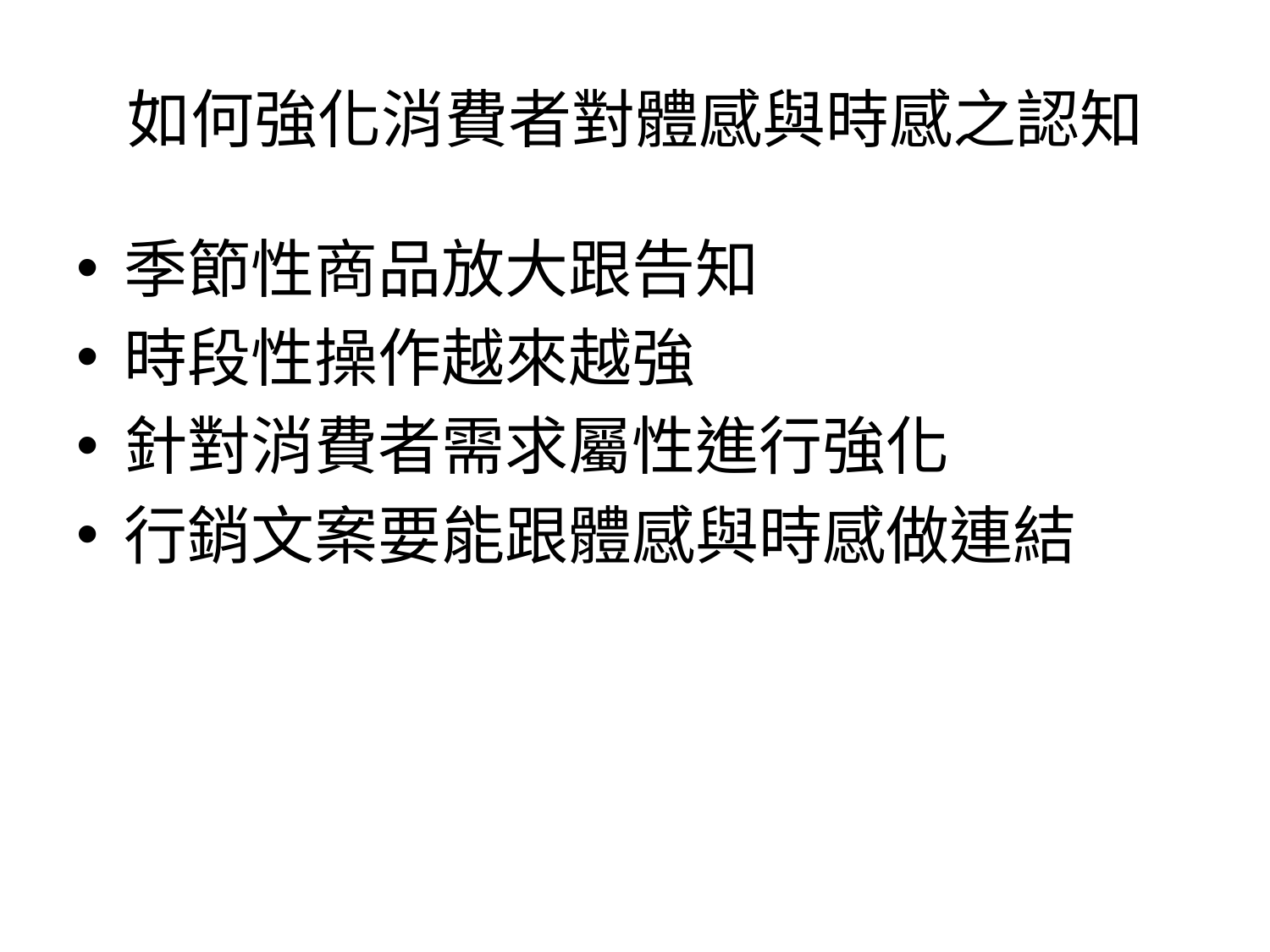

# 如何強化消費者對體感與時感之認知
季節性商品放大跟告知
時段性操作越來越強
針對消費者需求屬性進行強化
行銷文案要能跟體感與時感做連結